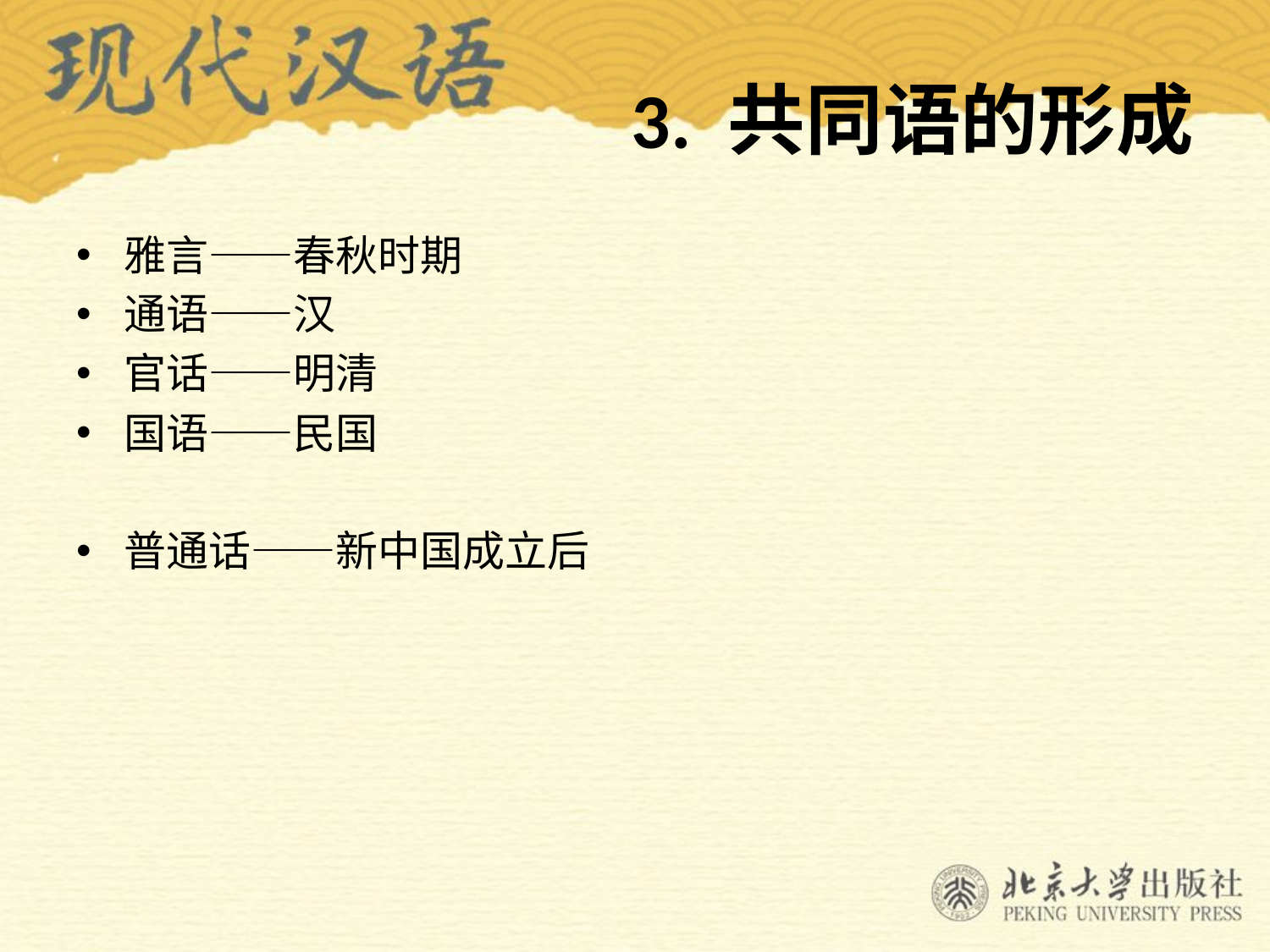

# 3. 共同语的形成
雅言——春秋时期
通语——汉
官话——明清
国语——民国

普通话——新中国成立后